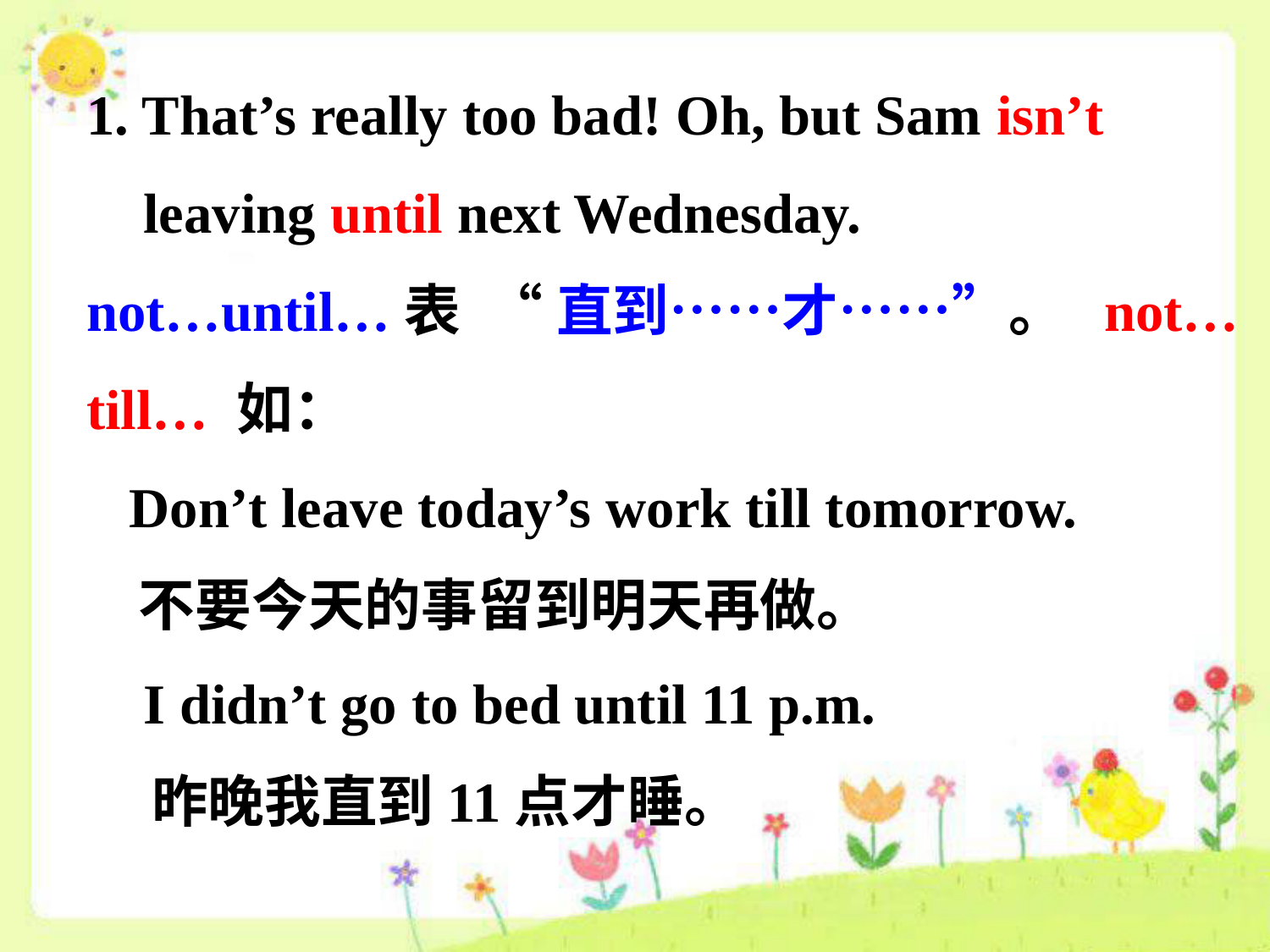

1. That’s really too bad! Oh, but Sam isn’t
    leaving until next Wednesday.
not…until…表  “ 直到……才……”。  not…till… 如：
   Don’t leave today’s work till tomorrow.
   不要今天的事留到明天再做。
    I didn’t go to bed until 11 p.m.
    昨晚我直到11点才睡。